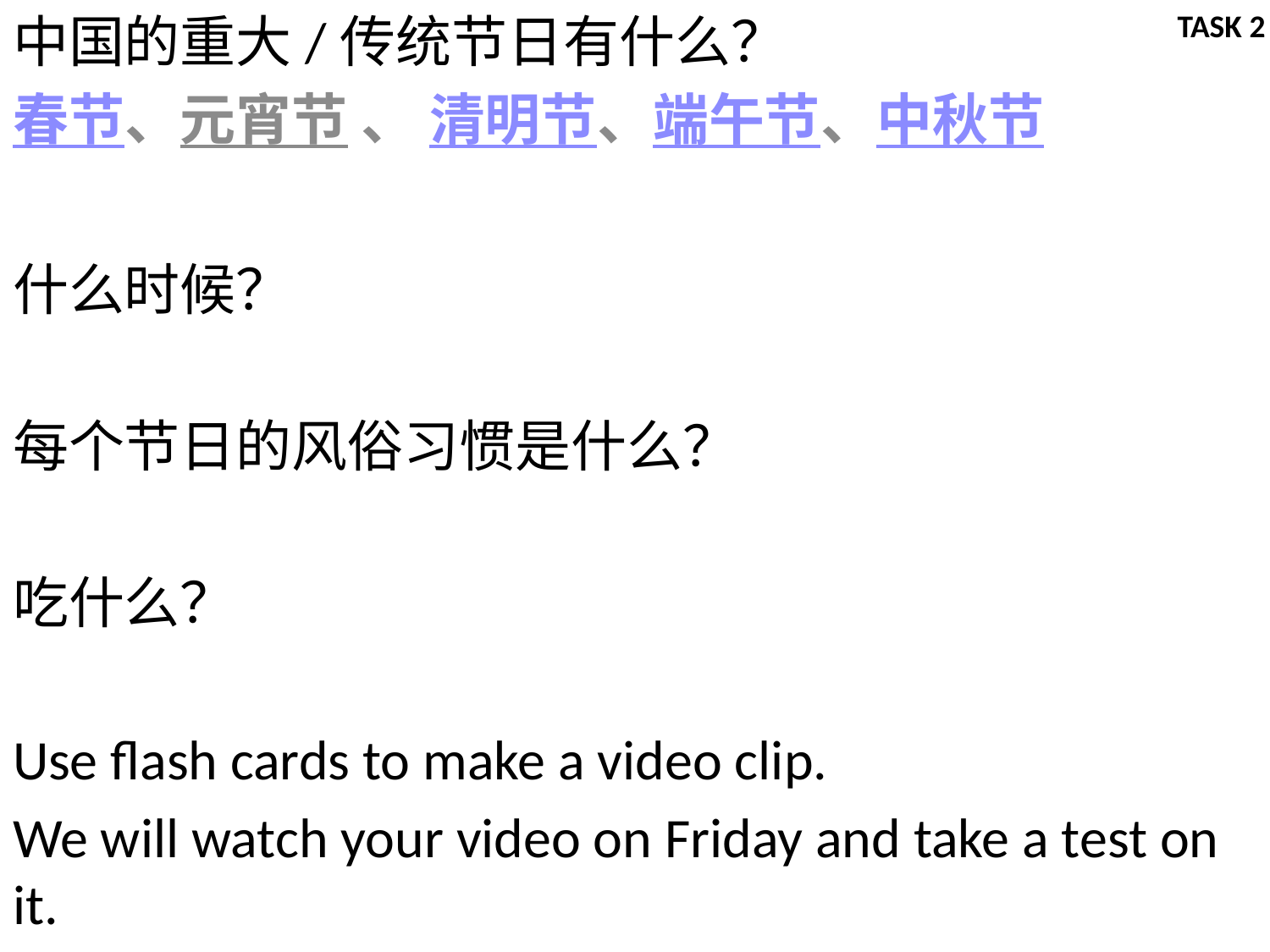

中国的重大/传统节日有什么？
春节、元宵节 、 清明节、端午节、中秋节

什么时候？

每个节日的风俗习惯是什么？

吃什么？

Use flash cards to make a video clip.
We will watch your video on Friday and take a test on it.
TASK 2